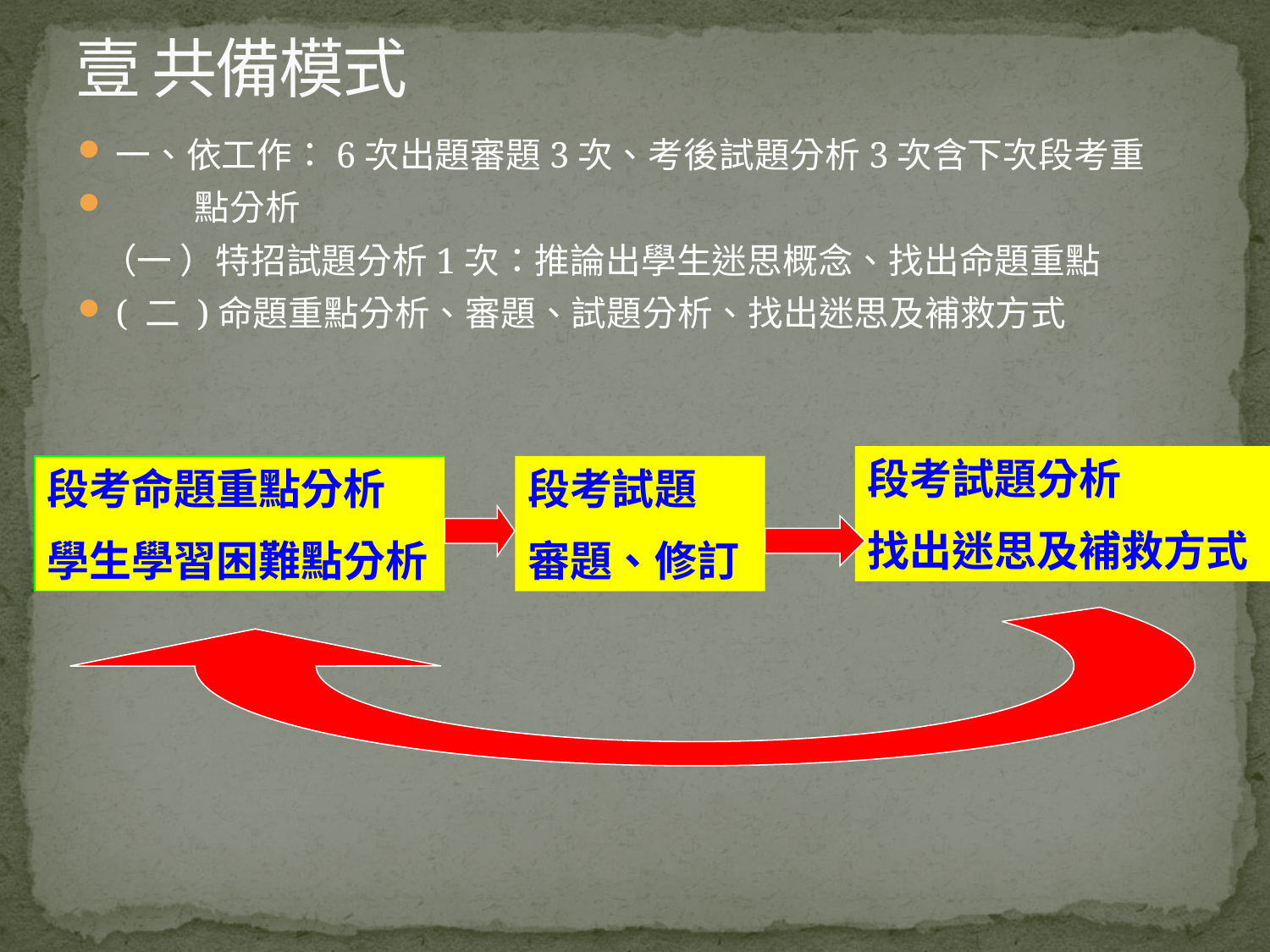

# 壹 共備模式
一、依工作：6次出題審題3次、考後試題分析3次含下次段考重
         點分析
  （一 ）特招試題分析1次：推論出學生迷思概念、找出命題重點
( 二 )命題重點分析、審題、試題分析、找出迷思及補救方式

段考試題分析
找出迷思及補救方式
段考命題重點分析
學生學習困難點分析
段考試題
審題、修訂